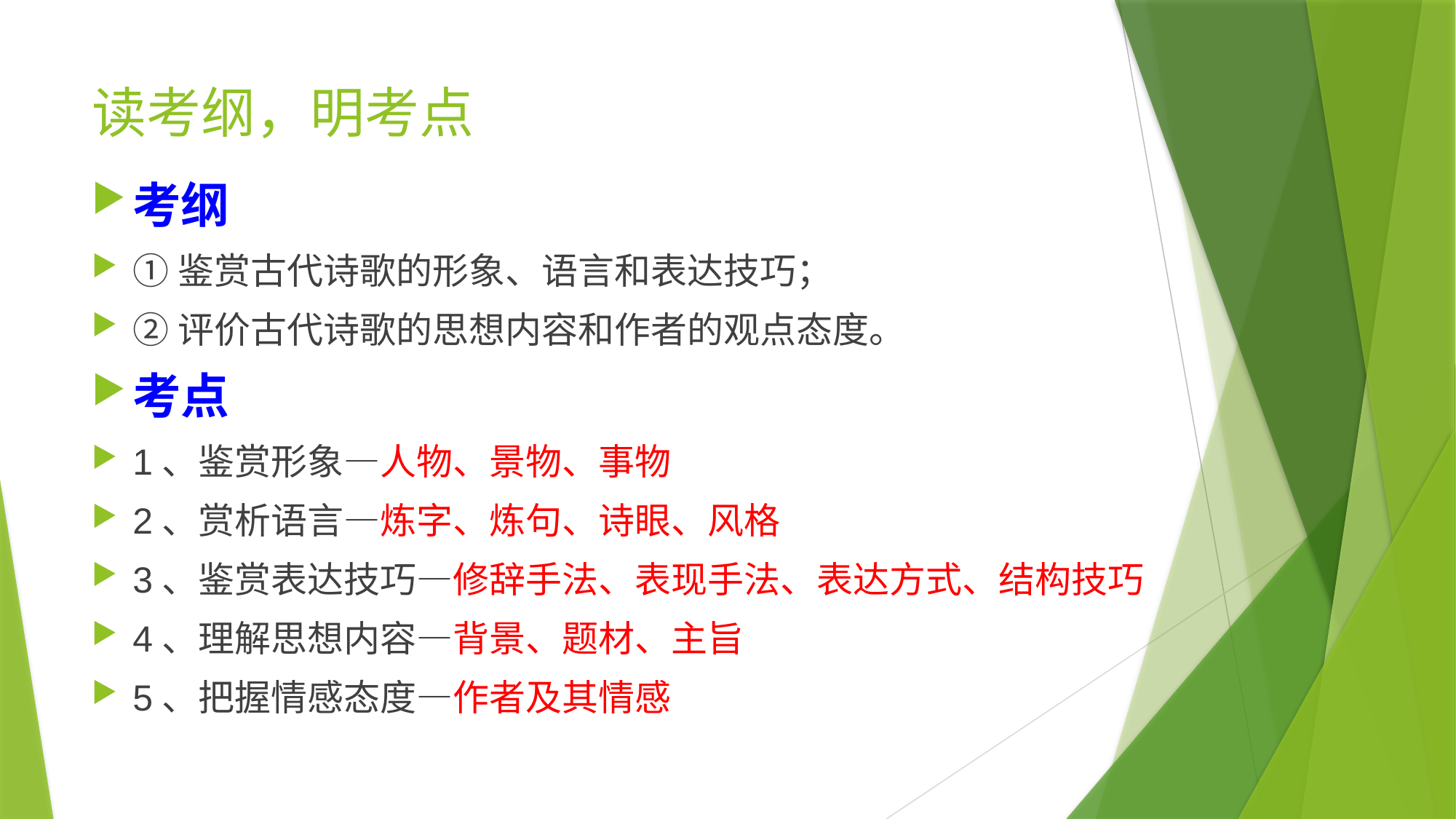

# 读考纲，明考点
考纲
①鉴赏古代诗歌的形象、语言和表达技巧；
②评价古代诗歌的思想内容和作者的观点态度。
考点
1、鉴赏形象—人物、景物、事物
2、赏析语言—炼字、炼句、诗眼、风格
3、鉴赏表达技巧—修辞手法、表现手法、表达方式、结构技巧
4、理解思想内容—背景、题材、主旨
5、把握情感态度—作者及其情感